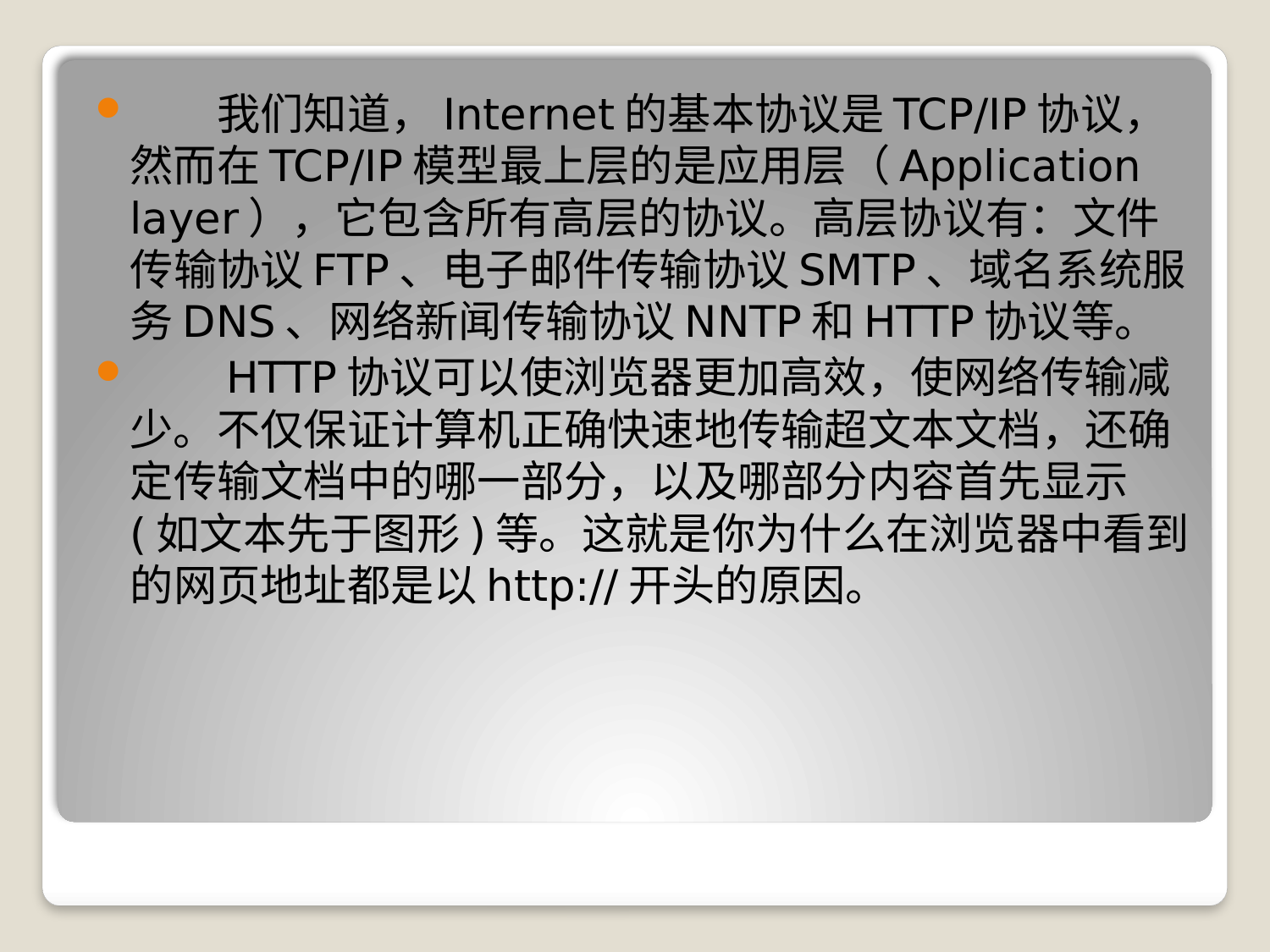

我们知道，Internet的基本协议是TCP/IP协议，然而在TCP/IP模型最上层的是应用层（Application layer），它包含所有高层的协议。高层协议有：文件传输协议FTP、电子邮件传输协议SMTP、域名系统服务DNS、网络新闻传输协议NNTP和HTTP协议等。
　　HTTP协议可以使浏览器更加高效，使网络传输减少。不仅保证计算机正确快速地传输超文本文档，还确定传输文档中的哪一部分，以及哪部分内容首先显示(如文本先于图形)等。这就是你为什么在浏览器中看到的网页地址都是以http://开头的原因。